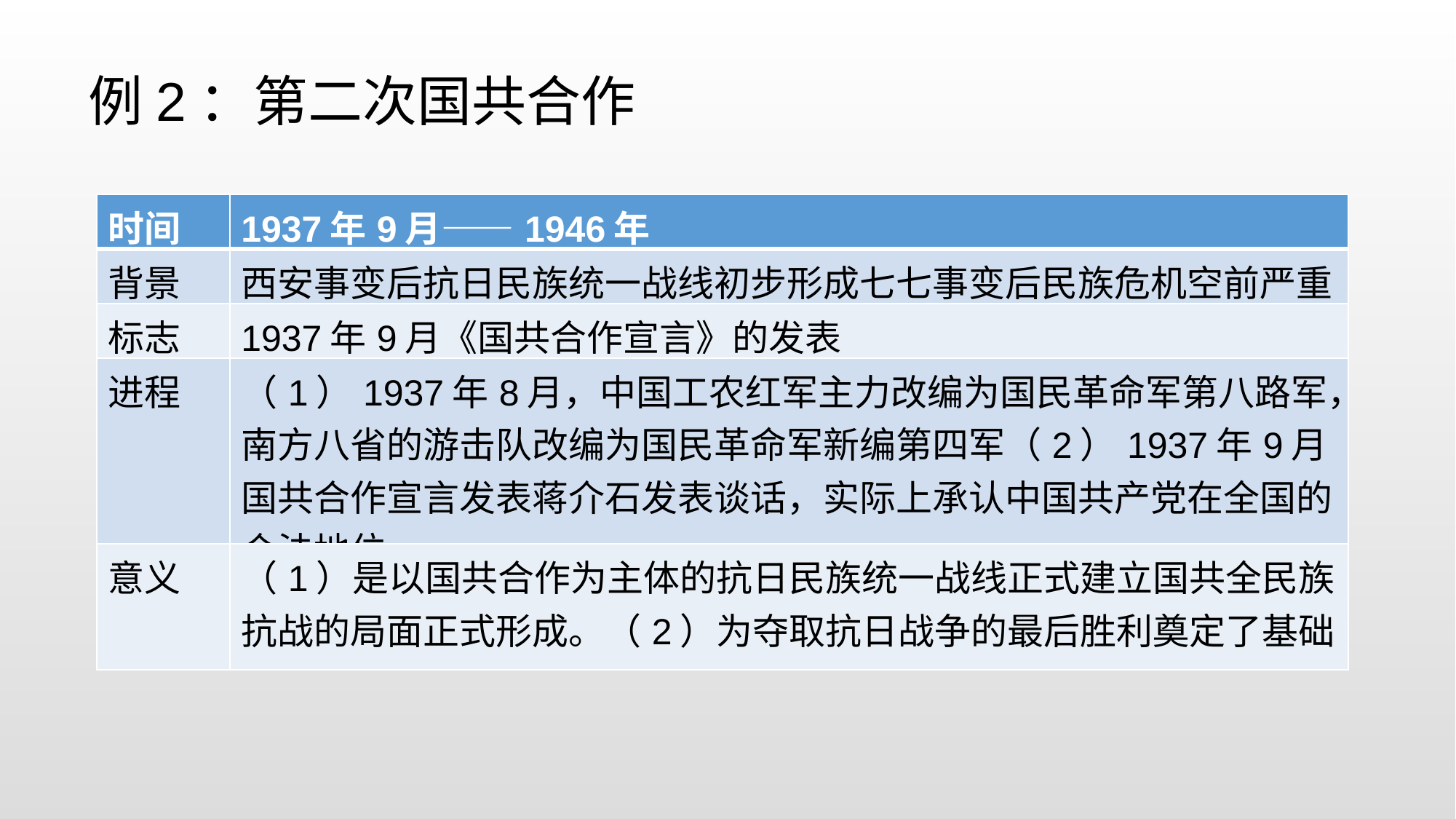

例2：第二次国共合作
| 时间 | 1937年9月——1946年 |
| --- | --- |
| 背景 | 西安事变后抗日民族统一战线初步形成七七事变后民族危机空前严重 |
| 标志 | 1937年9月《国共合作宣言》的发表 |
| 进程 | （1）1937年8月，中国工农红军主力改编为国民革命军第八路军，南方八省的游击队改编为国民革命军新编第四军（2）1937年9月国共合作宣言发表蒋介石发表谈话，实际上承认中国共产党在全国的合法地位 |
| 意义 | （1）是以国共合作为主体的抗日民族统一战线正式建立国共全民族抗战的局面正式形成。（2）为夺取抗日战争的最后胜利奠定了基础 |